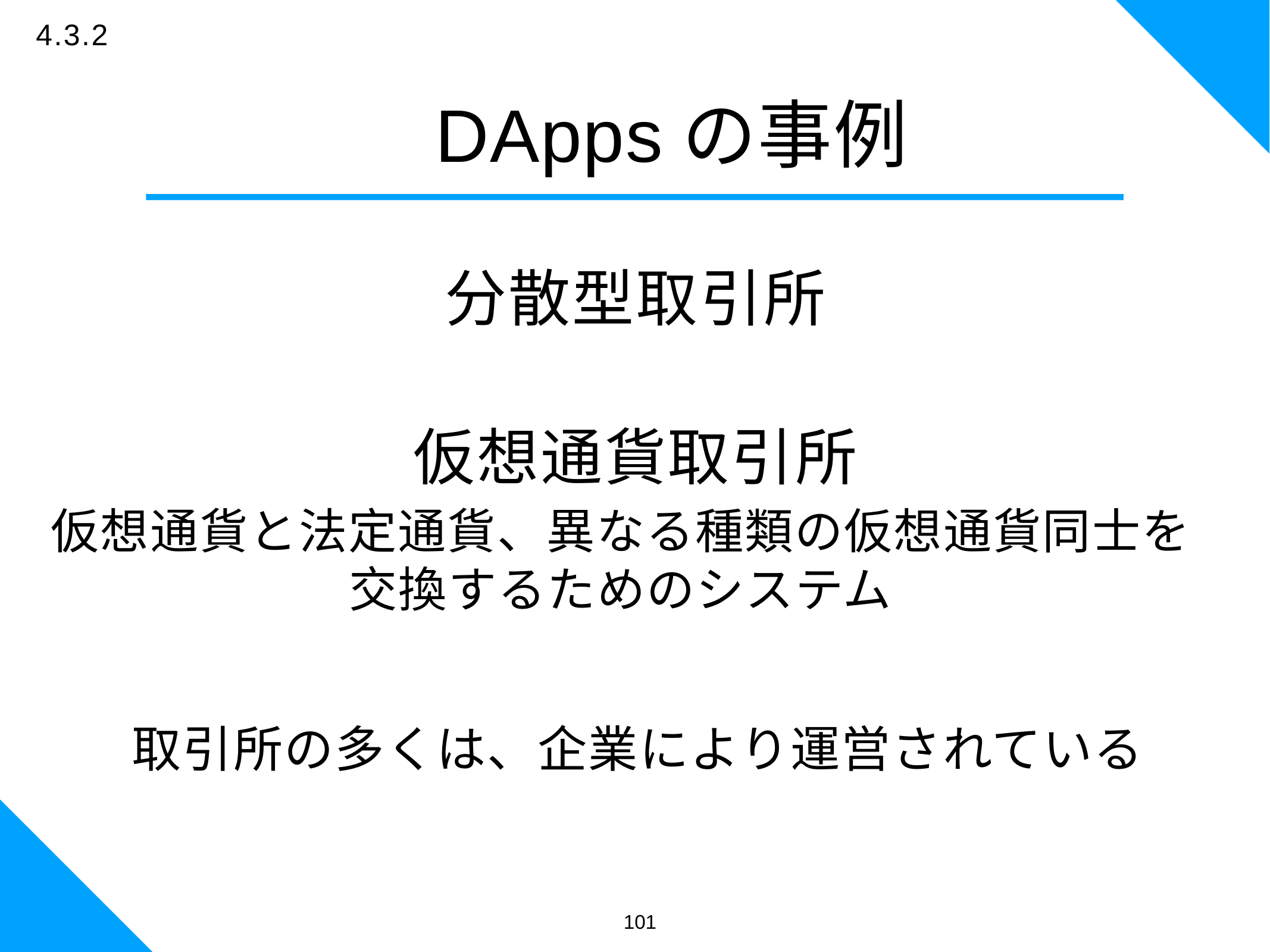

4.3.2
# DAppsの事例
分散型取引所
仮想通貨取引所
仮想通貨と法定通貨、異なる種類の仮想通貨同士を
交換するためのシステム
取引所の多くは、企業により運営されている
101